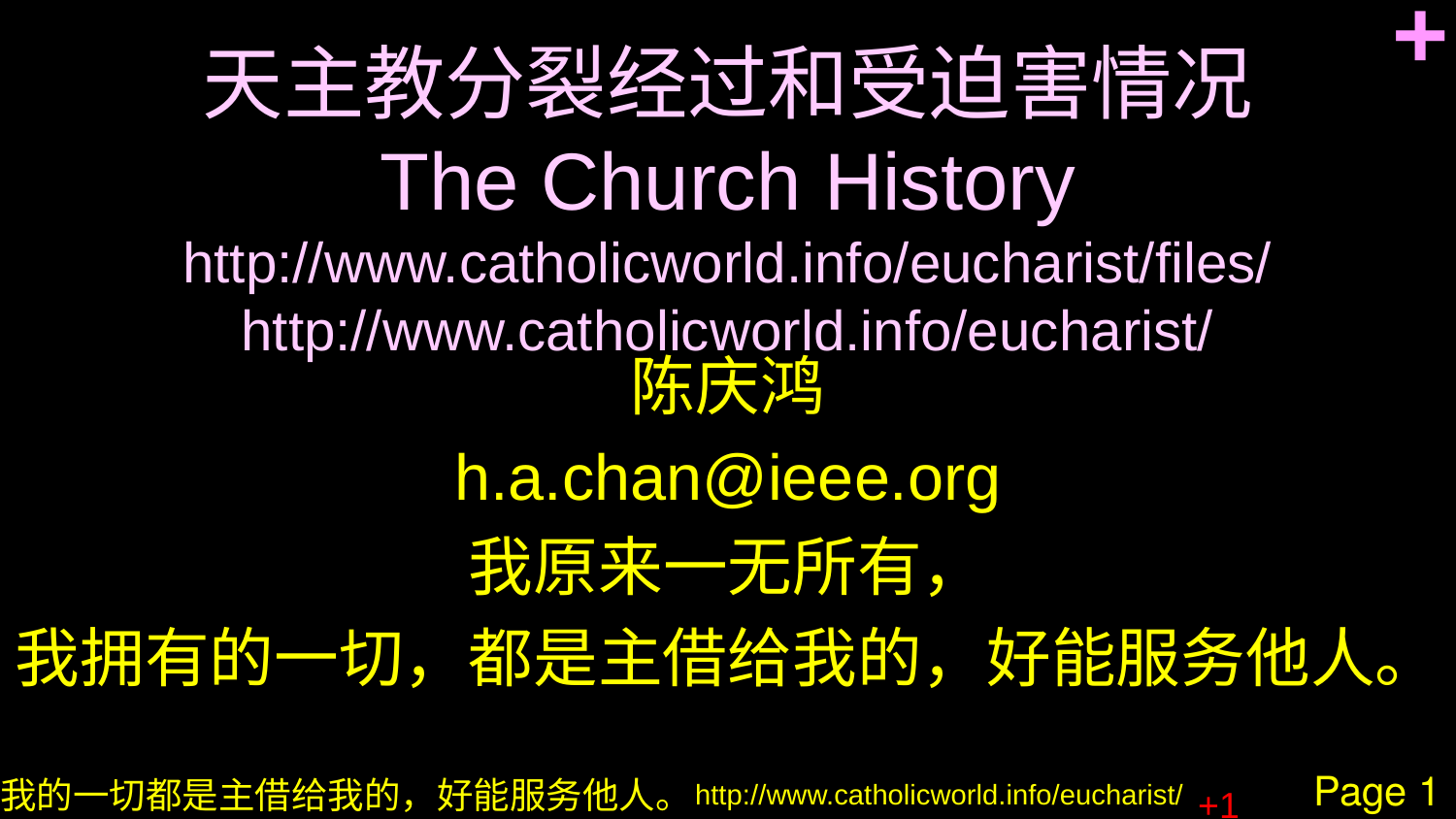

+
# 天主教分裂经过和受迫害情况 The Church History http://www.catholicworld.info/eucharist/files/ http://www.catholicworld.info/eucharist/
陈庆鸿
h.a.chan@ieee.org
我原来一无所有，
我拥有的一切，都是主借给我的，好能服务他人。

+1